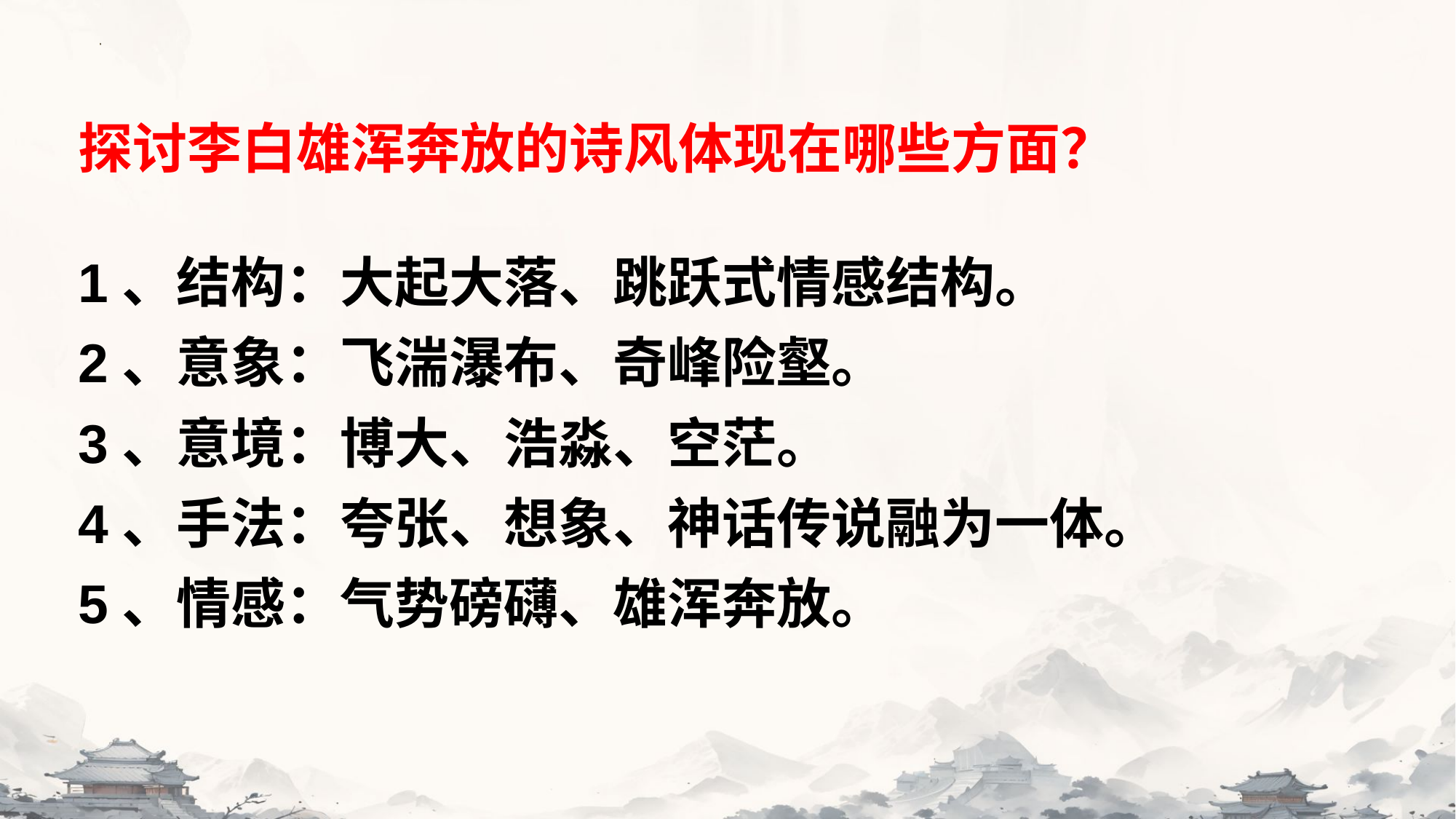

探讨李白雄浑奔放的诗风体现在哪些方面？
1、结构：大起大落、跳跃式情感结构。
2、意象：飞湍瀑布、奇峰险壑。
3、意境：博大、浩淼、空茫。
4、手法：夸张、想象、神话传说融为一体。
5、情感：气势磅礴、雄浑奔放。